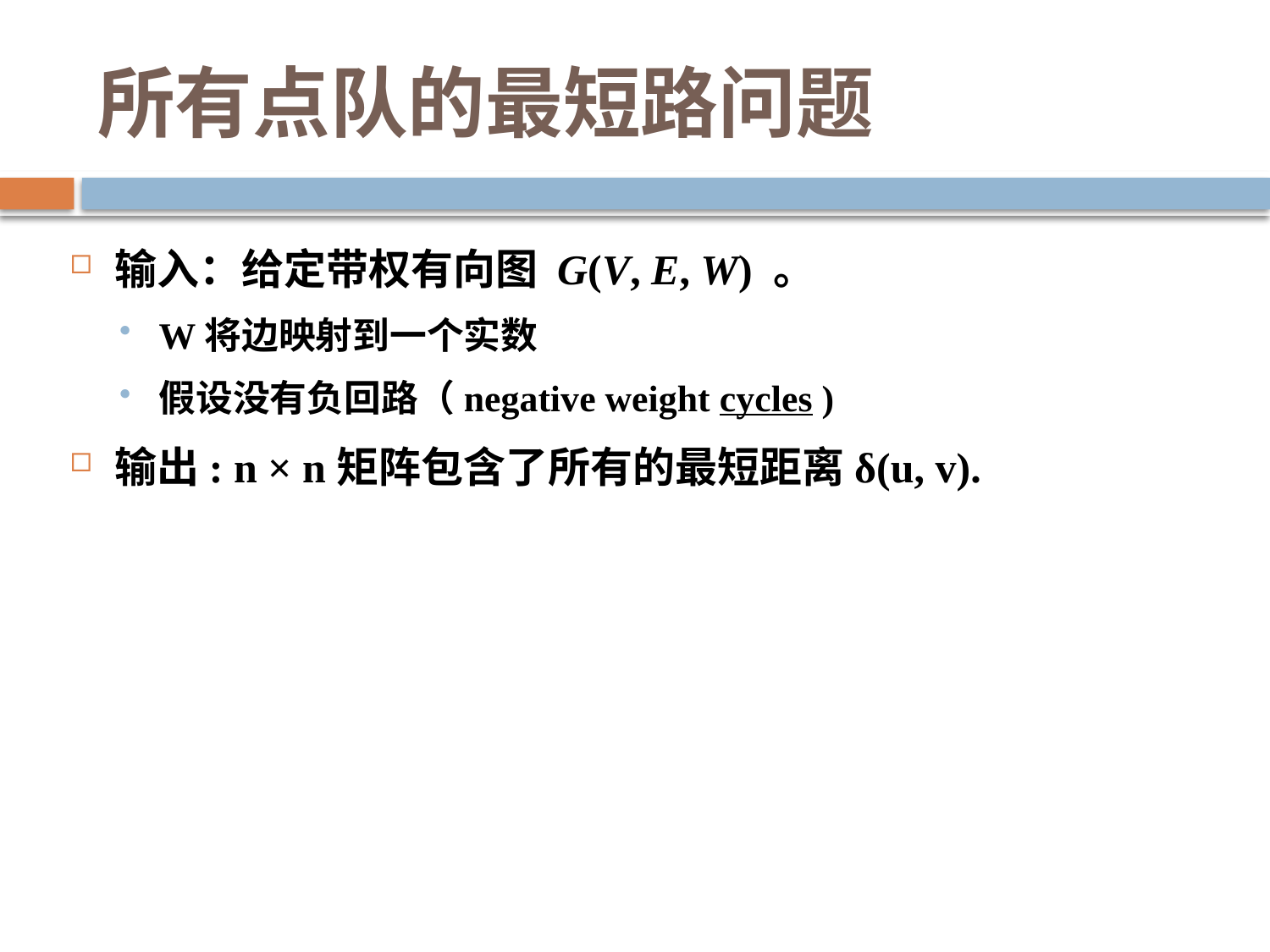

# 所有点队的最短路问题
输入：给定带权有向图 G(V, E, W) 。
W将边映射到一个实数
假设没有负回路（negative weight cycles )
输出: n × n矩阵包含了所有的最短距离δ(u, v).